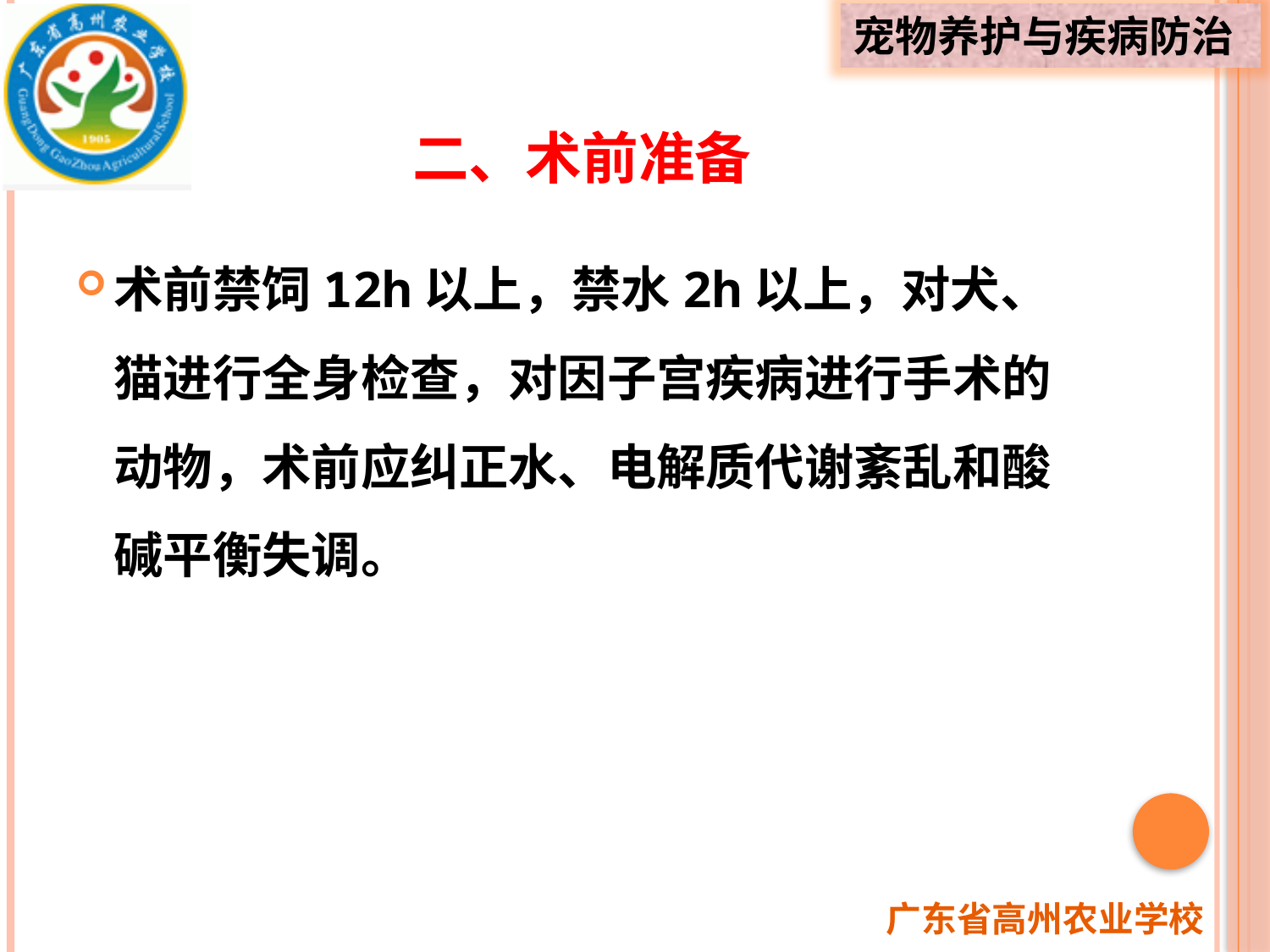

# 二、术前准备
术前禁饲12h以上，禁水2h以上，对犬、猫进行全身检查，对因子宫疾病进行手术的动物，术前应纠正水、电解质代谢紊乱和酸碱平衡失调。